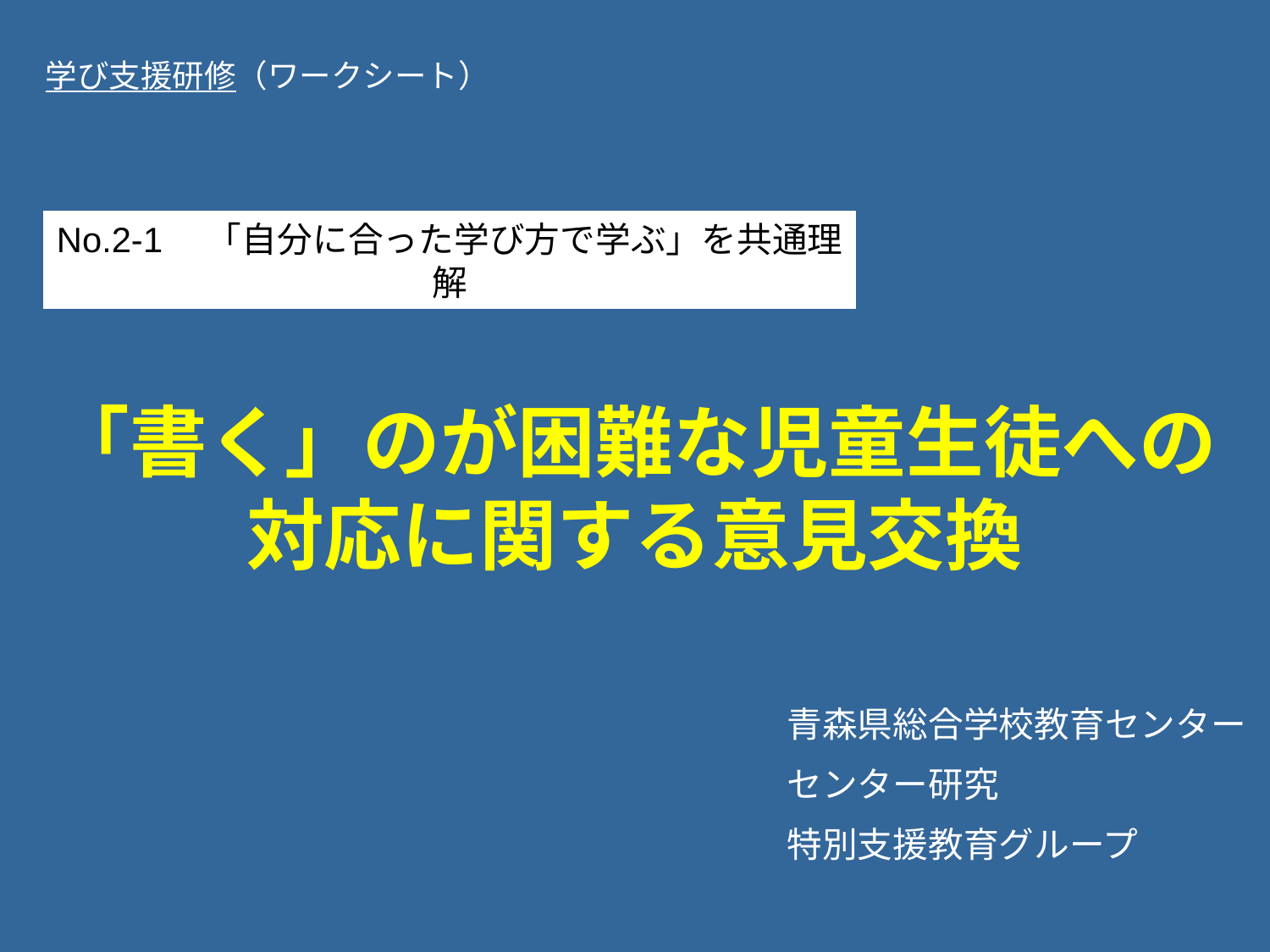

学び支援研修（ワークシート）
No.2-1　「自分に合った学び方で学ぶ」を共通理解
# 「書く」のが困難な児童生徒への 対応に関する意見交換
青森県総合学校教育センター
センター研究
特別支援教育グループ